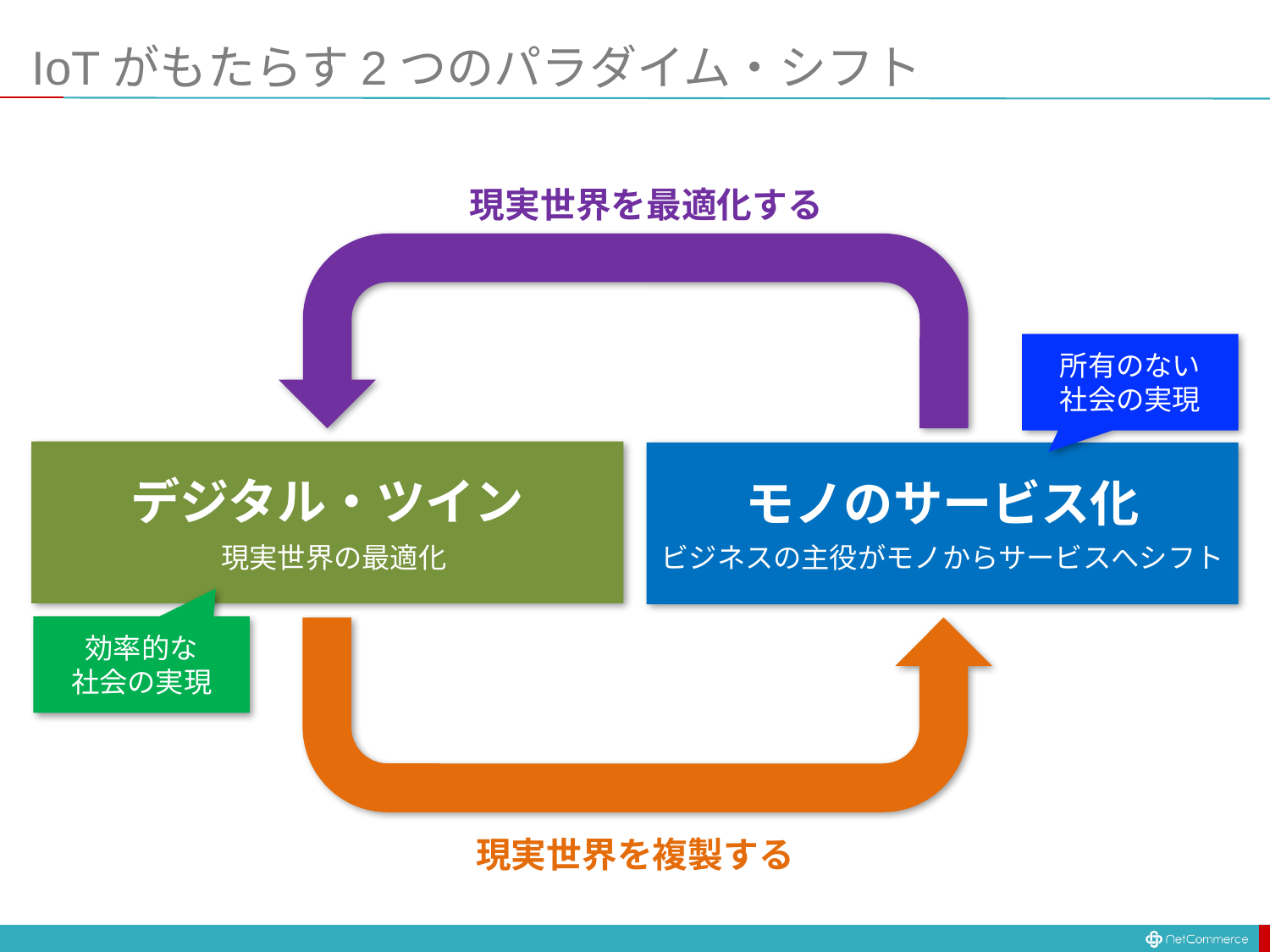

# IoTがもたらす2つのパラダイム・シフト
現実世界を最適化する

所有のない
社会の実現

デジタル・ツイン
モノのサービス化
 現実世界の最適化
ビジネスの主役がモノからサービスへシフト

効率的な
社会の実現

現実世界を複製する